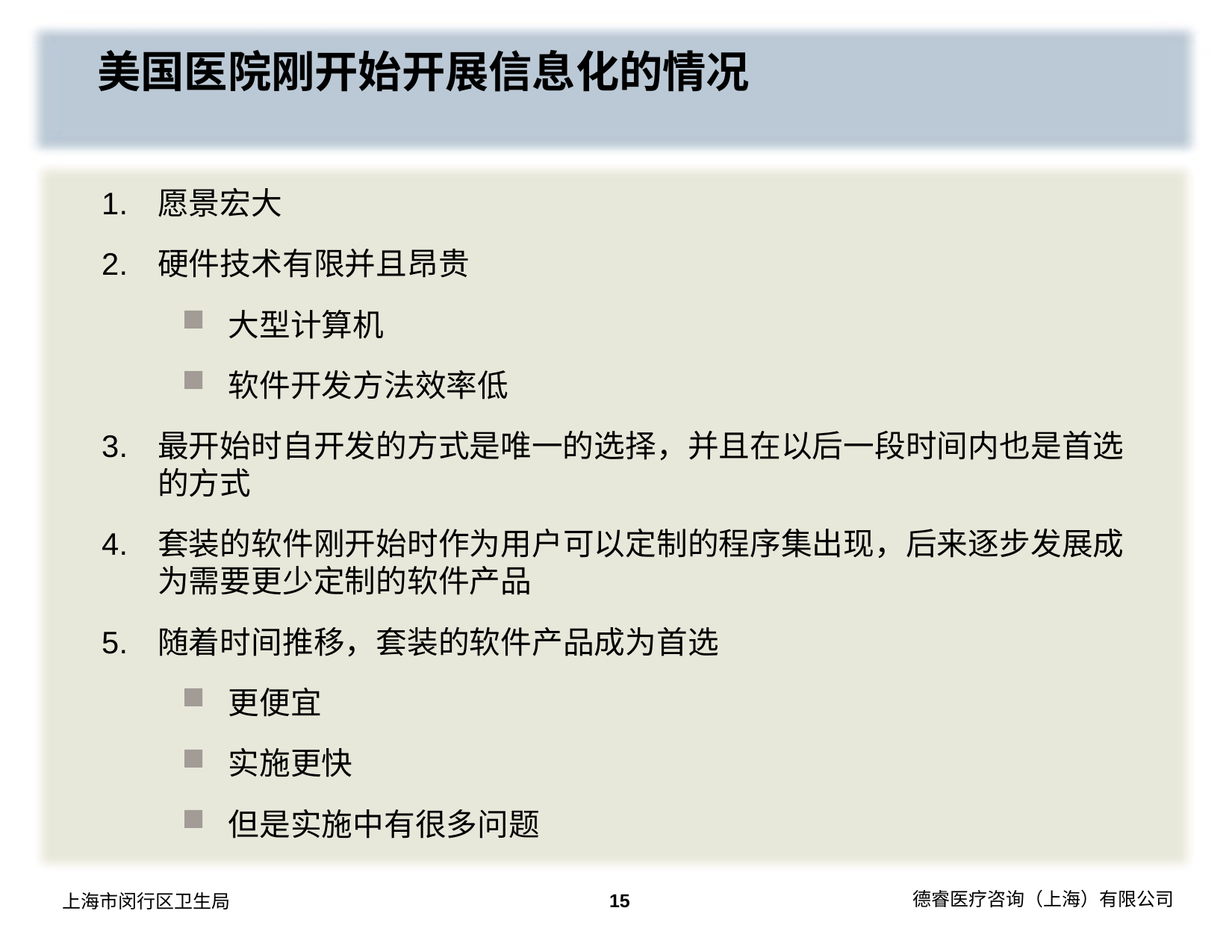

美国医院刚开始开展信息化的情况
1.	愿景宏大
2.	硬件技术有限并且昂贵
大型计算机
软件开发方法效率低
3.	最开始时自开发的方式是唯一的选择，并且在以后一段时间内也是首选的方式
4.	套装的软件刚开始时作为用户可以定制的程序集出现，后来逐步发展成为需要更少定制的软件产品
5.	随着时间推移，套装的软件产品成为首选
更便宜
实施更快
但是实施中有很多问题
15